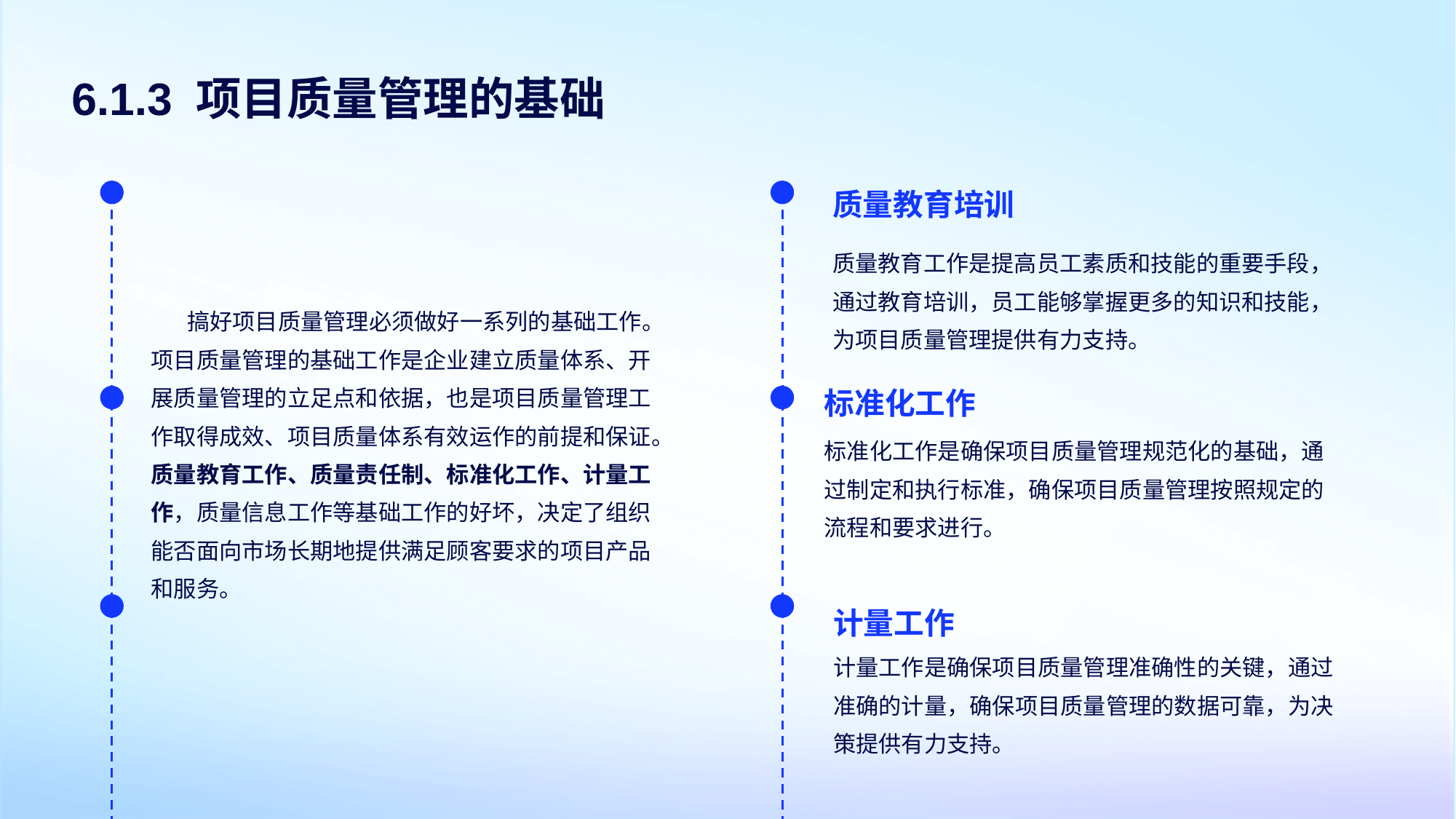

6.1.3 项目质量管理的基础
质量教育培训

质量教育工作是提高员工素质和技能的重要手段，通过教育培训，员工能够掌握更多的知识和技能，为项目质量管理提供有力支持。
      搞好项目质量管理必须做好一系列的基础工作。项目质量管理的基础工作是企业建立质量体系、开展质量管理的立足点和依据，也是项目质量管理工作取得成效、项目质量体系有效运作的前提和保证。质量教育工作、质量责任制、标准化工作、计量工作，质量信息工作等基础工作的好坏，决定了组织能否面向市场长期地提供满足顾客要求的项目产品和服务。
标准化工作
标准化工作是确保项目质量管理规范化的基础，通过制定和执行标准，确保项目质量管理按照规定的流程和要求进行。
计量工作
计量工作是确保项目质量管理准确性的关键，通过准确的计量，确保项目质量管理的数据可靠，为决策提供有力支持。